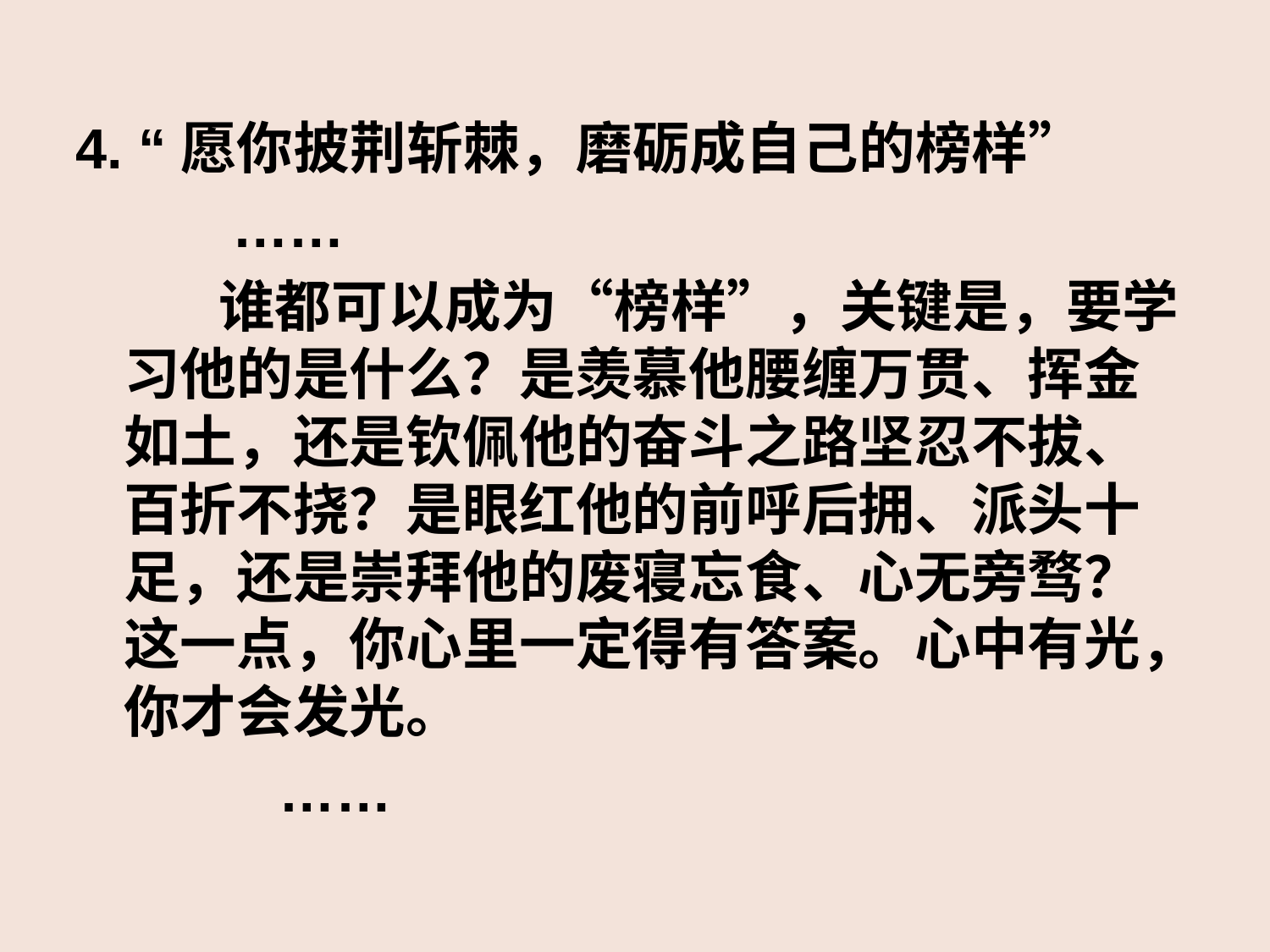

4. “愿你披荆斩棘，磨砺成自己的榜样”
          ……
          谁都可以成为“榜样”，关键是，要学习他的是什么？是羡慕他腰缠万贯、挥金如土，还是钦佩他的奋斗之路坚忍不拔、百折不挠？是眼红他的前呼后拥、派头十足，还是崇拜他的废寝忘食、心无旁骛？这一点，你心里一定得有答案。心中有光，你才会发光。
             ……